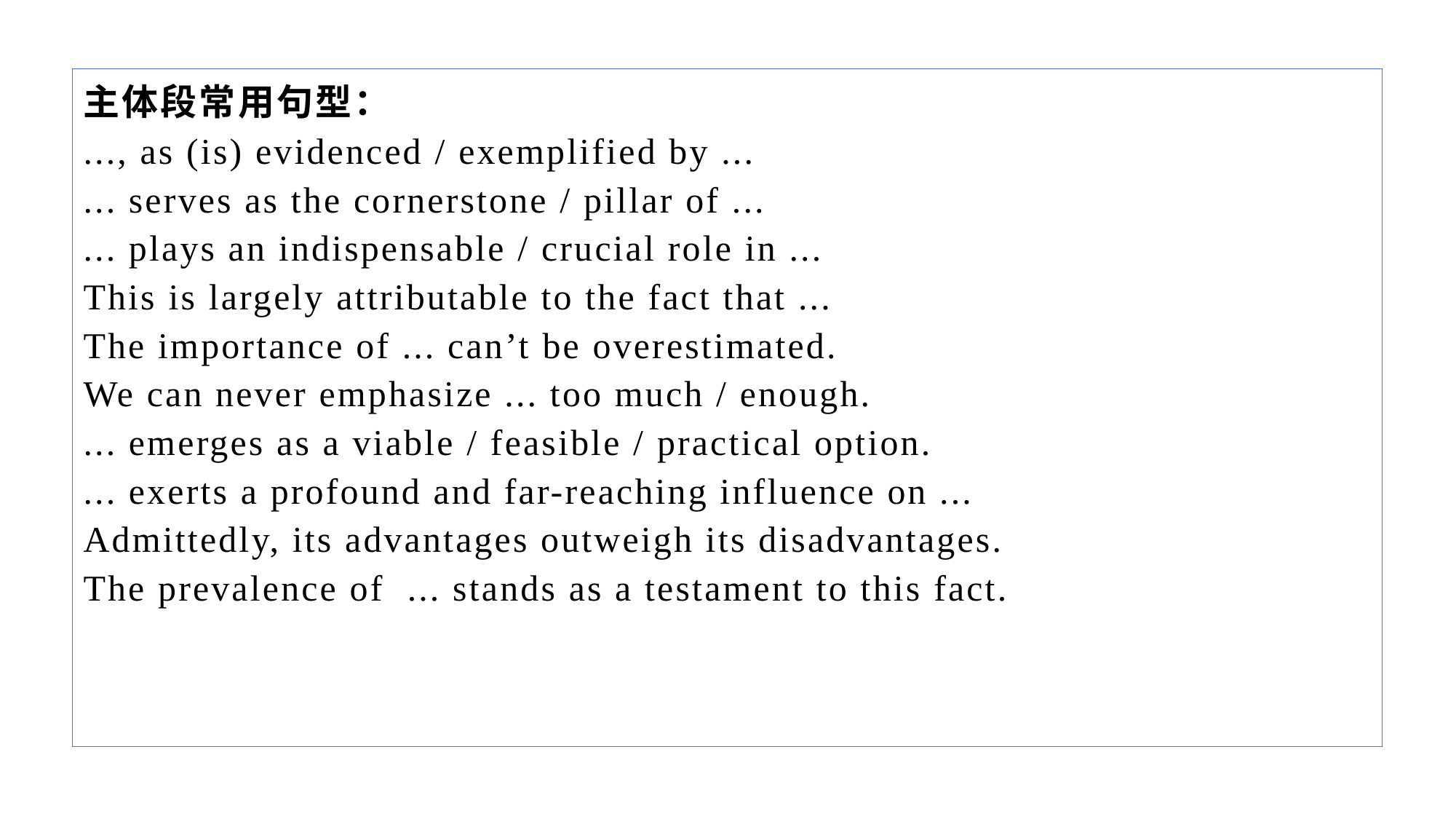

主体段常用句型：
..., as (is) evidenced / exemplified by ...
... serves as the cornerstone / pillar of ...
... plays an indispensable / crucial role in ...
This is largely attributable to the fact that ...
The importance of ... can’t be overestimated.
We can never emphasize ... too much / enough.
... emerges as a viable / feasible / practical option.
... exerts a profound and far-reaching influence on ...
Admittedly, its advantages outweigh its disadvantages.
The prevalence of  ... stands as a testament to this fact.